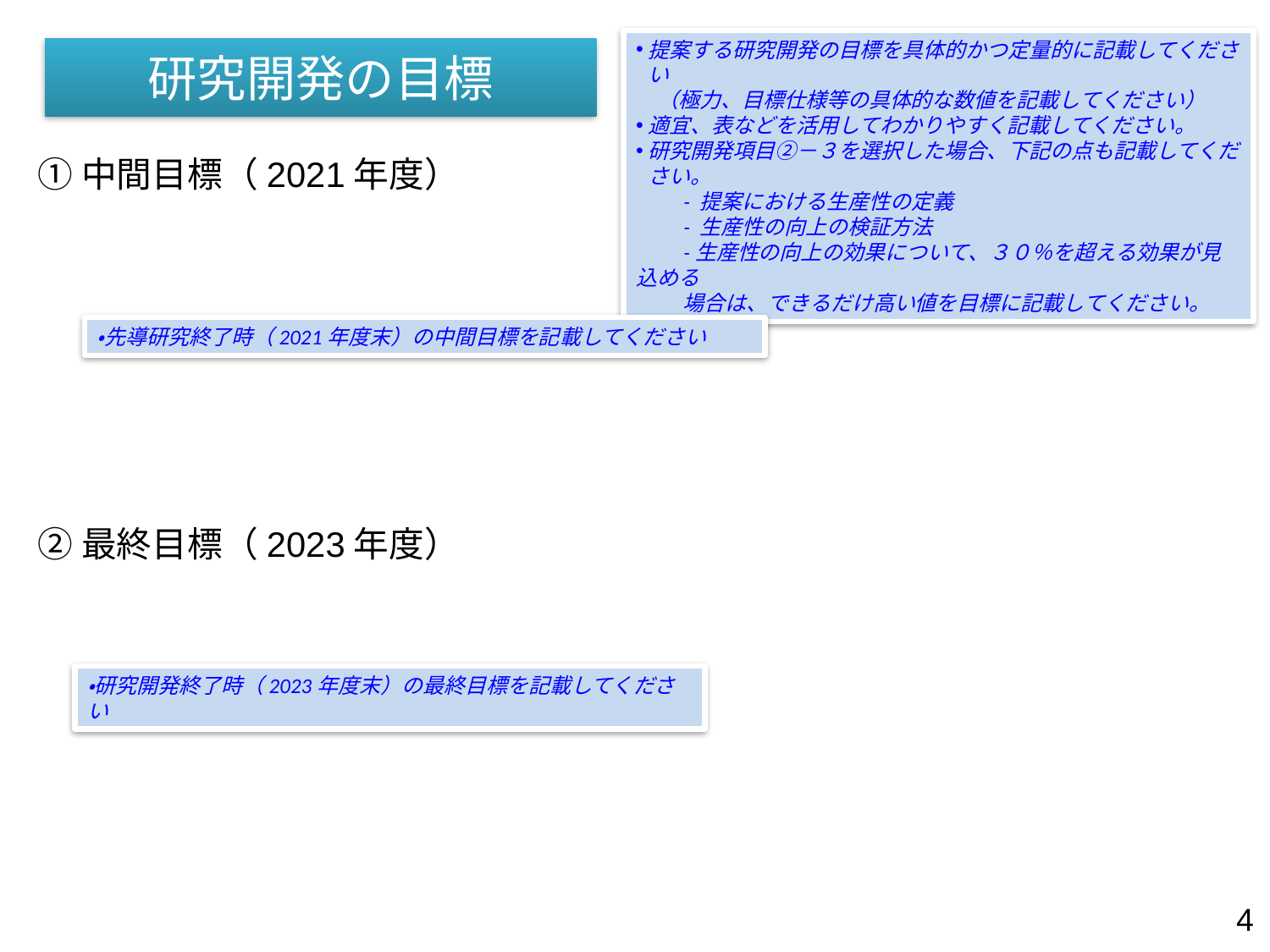

提案する研究開発の目標を具体的かつ定量的に記載してください
　（極力、目標仕様等の具体的な数値を記載してください）
適宜、表などを活用してわかりやすく記載してください。
研究開発項目②－３を選択した場合、下記の点も記載してください。
　　- 提案における生産性の定義
　　- 生産性の向上の検証方法
　　-生産性の向上の効果について、３０％を超える効果が見込める
　　 場合は、できるだけ高い値を目標に記載してください。
# 研究開発の目標
①中間目標（2021年度）
・先導研究終了時（2021年度末）の中間目標を記載してください
②最終目標（2023年度）
・研究開発終了時（2023年度末）の最終目標を記載してください
4